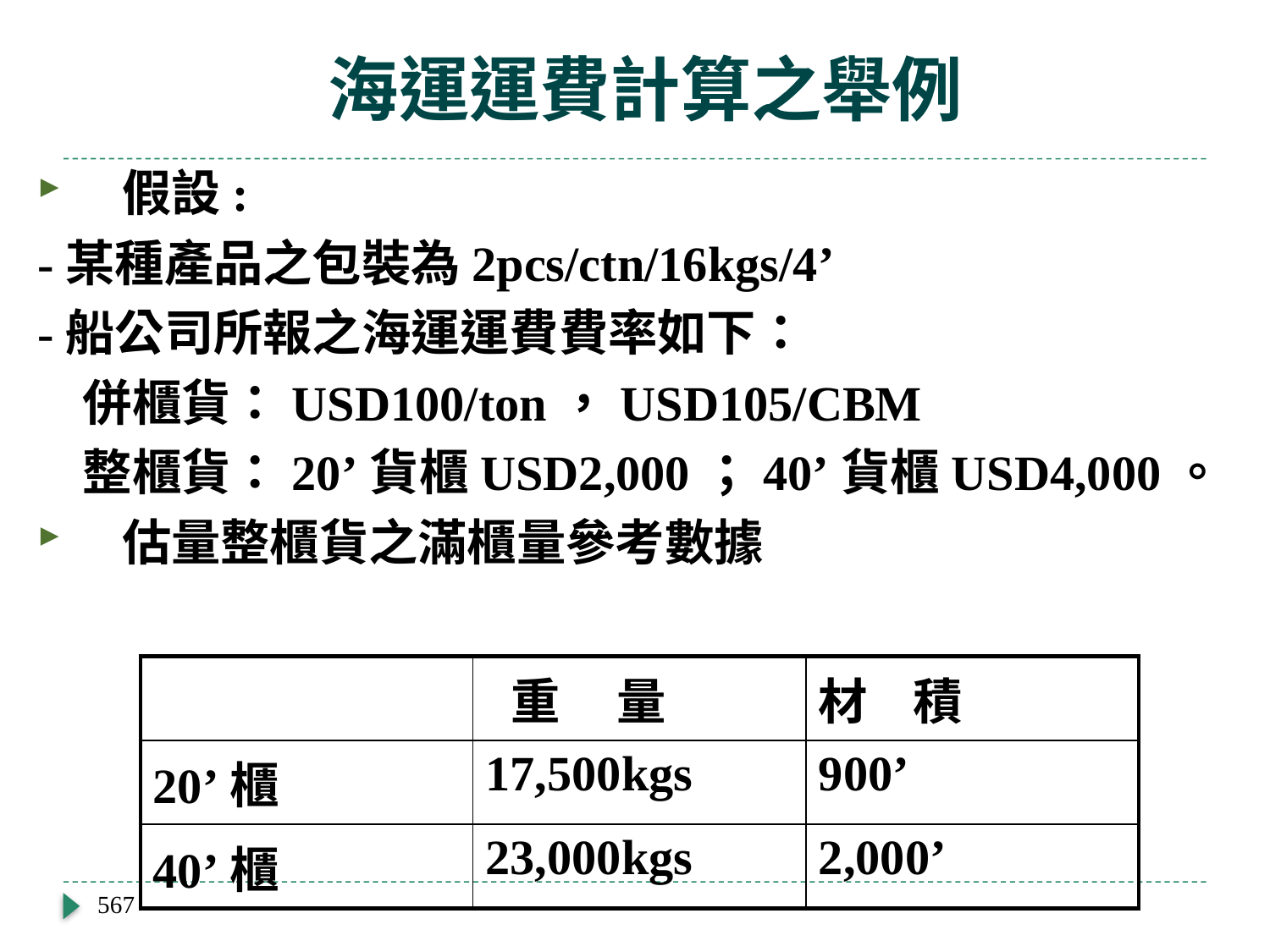

# 海運運費計算之舉例
假設:
-某種產品之包裝為2pcs/ctn/16kgs/4’
-船公司所報之海運運費費率如下：
   併櫃貨：USD100/ton，USD105/CBM
   整櫃貨：20’貨櫃USD2,000；40’貨櫃USD4,000。
估量整櫃貨之滿櫃量參考數據
|  | 重 量 | 材 積 |
| --- | --- | --- |
| 20’櫃 | 17,500kgs | 900’ |
| 40’櫃 | 23,000kgs | 2,000’ |
567